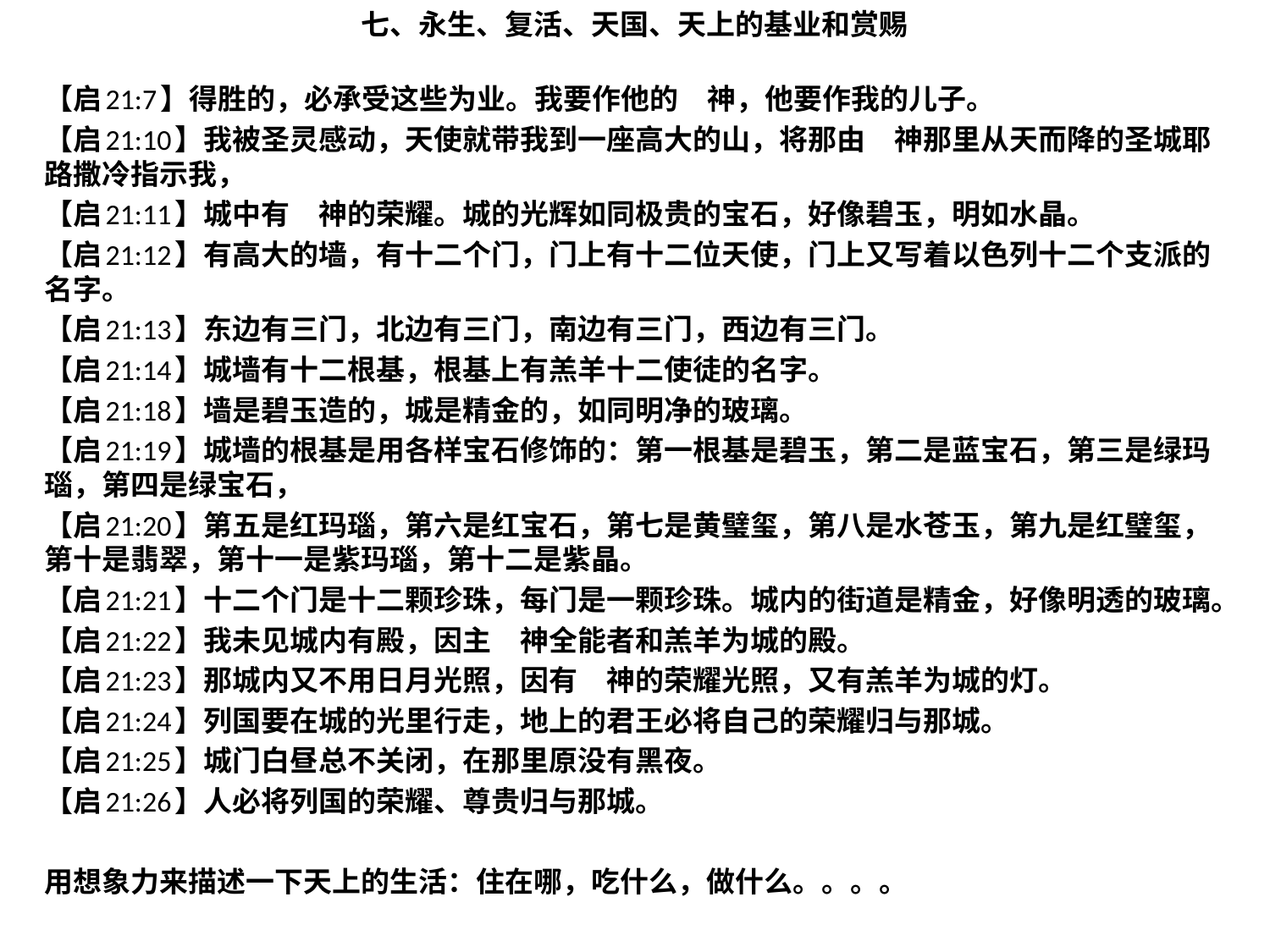

七、永生、复活、天国、天上的基业和赏赐
【启21:7】得胜的，必承受这些为业。我要作他的　神，他要作我的儿子。
【启21:10】我被圣灵感动，天使就带我到一座高大的山，将那由　神那里从天而降的圣城耶路撒冷指示我，
【启21:11】城中有　神的荣耀。城的光辉如同极贵的宝石，好像碧玉，明如水晶。
【启21:12】有高大的墙，有十二个门，门上有十二位天使，门上又写着以色列十二个支派的名字。
【启21:13】东边有三门，北边有三门，南边有三门，西边有三门。
【启21:14】城墙有十二根基，根基上有羔羊十二使徒的名字。
【启21:18】墙是碧玉造的，城是精金的，如同明净的玻璃。
【启21:19】城墙的根基是用各样宝石修饰的：第一根基是碧玉，第二是蓝宝石，第三是绿玛瑙，第四是绿宝石，
【启21:20】第五是红玛瑙，第六是红宝石，第七是黄璧玺，第八是水苍玉，第九是红璧玺，第十是翡翠，第十一是紫玛瑙，第十二是紫晶。
【启21:21】十二个门是十二颗珍珠，每门是一颗珍珠。城内的街道是精金，好像明透的玻璃。
【启21:22】我未见城内有殿，因主　神全能者和羔羊为城的殿。
【启21:23】那城内又不用日月光照，因有　神的荣耀光照，又有羔羊为城的灯。
【启21:24】列国要在城的光里行走，地上的君王必将自己的荣耀归与那城。
【启21:25】城门白昼总不关闭，在那里原没有黑夜。
【启21:26】人必将列国的荣耀、尊贵归与那城。

用想象力来描述一下天上的生活：住在哪，吃什么，做什么。。。。

#